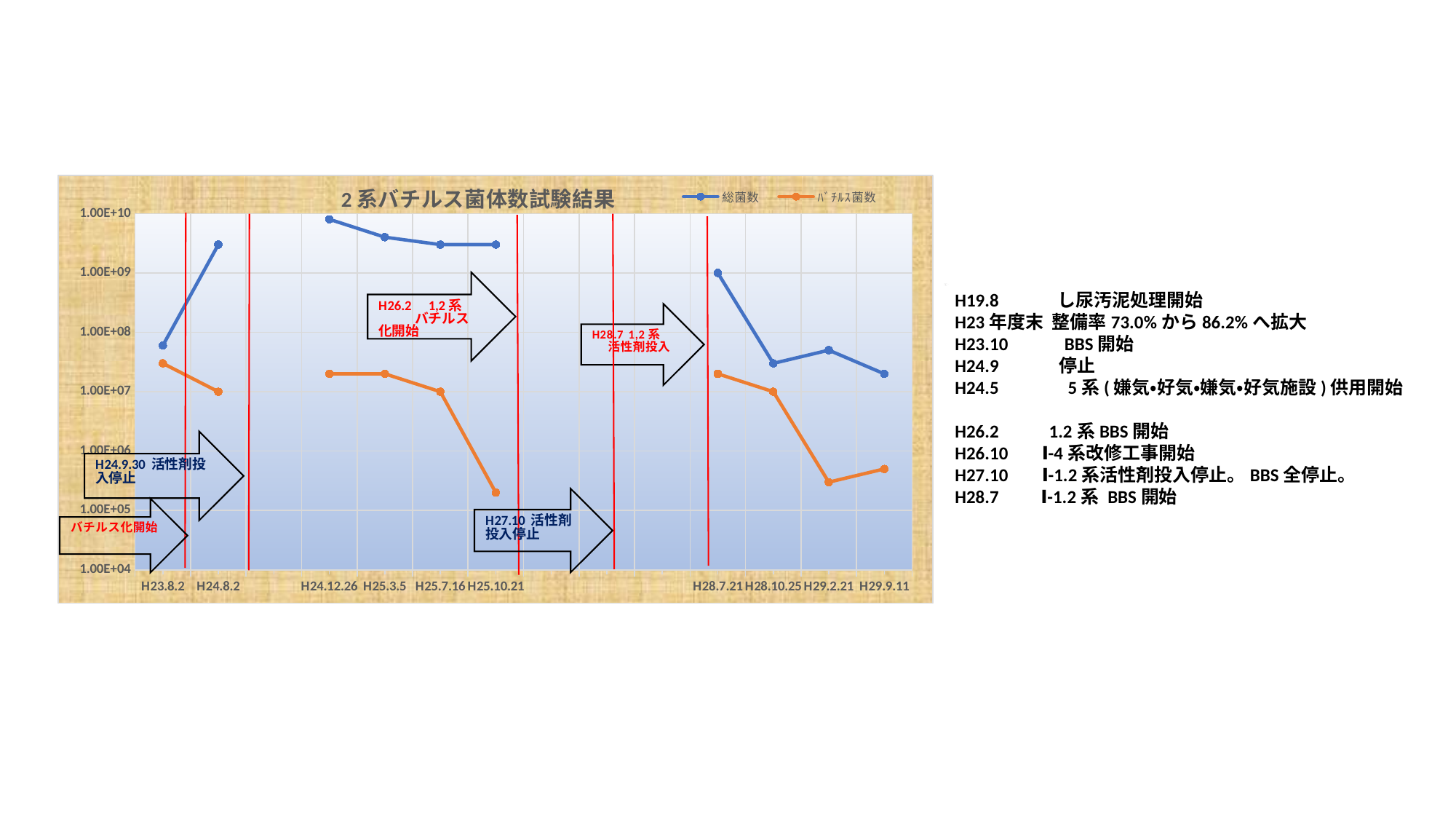

### Chart: 2系バチルス菌体数試験結果

| Category | 総菌数 | ﾊﾞﾁﾙｽ菌数 |
|---|---|---|
| 40757 | 60000000.0 | 30000000.0 |
| 41123 | 3000000000.0 | 10000000.0 |
|  | None | None |
| 41269 | 8000000000.0 | 20000000.0 |
| 41338 | 4000000000.0 | 20000000.0 |
| 41471 | 3000000000.0 | 10000000.0 |
| 41568 | 3000000000.0 | 200000.0 |
|  | None | None |
|  | None | None |
|  | None | None |
| 42572 | 1000000000.0 | 20000000.0 |
| 42668 | 30000000.0 | 10000000.0 |
| 42787 | 50000000.0 | 300000.0 |
| 42989 | 20000000.0 | 500000.0 |
H19.8             し尿汚泥処理開始
H23年度末  整備率73.0%から86.2%へ拡大
H23.10　       BBS開始
H24.9　         停止
H24.5　          5系(嫌気・好気・嫌気・好気施設)供用開始

H26.2            1.2系BBS開始
H26.10        Ⅰ-4系改修工事開始
H27.10        Ⅰ-1.2系活性剤投入停止。BBS全停止。
H28.7          Ⅰ-1.2系 BBS開始